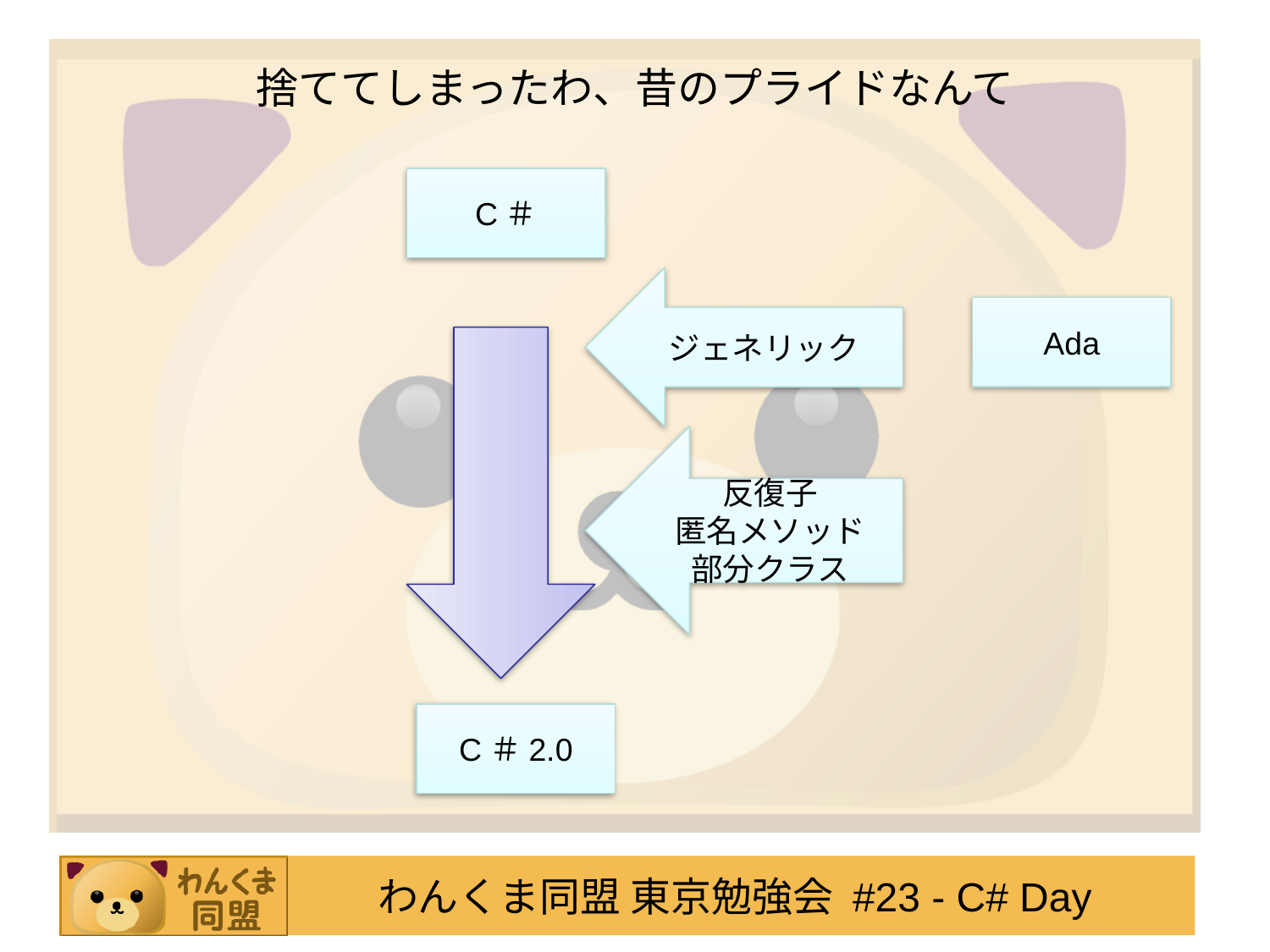

# 捨ててしまったわ、昔のプライドなんて
C＃
ジェネリック
Ada

反復子
匿名メソッド
部分クラス
C＃2.0